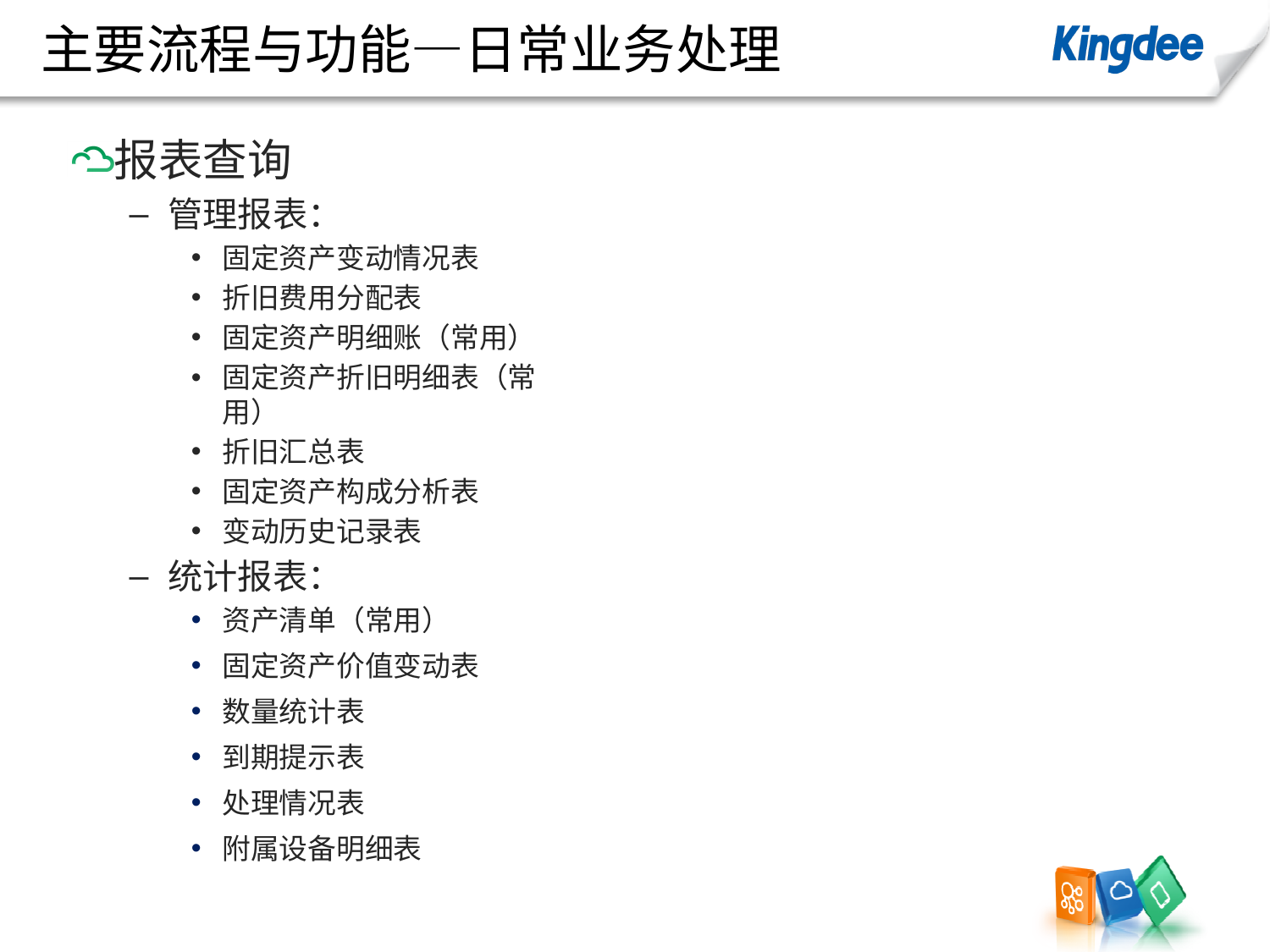

# 主要流程与功能—日常业务处理
报表查询
管理报表：
固定资产变动情况表
折旧费用分配表
固定资产明细账（常用）
固定资产折旧明细表（常用）
折旧汇总表
固定资产构成分析表
变动历史记录表
统计报表：
资产清单（常用）
固定资产价值变动表
数量统计表
到期提示表
处理情况表
附属设备明细表